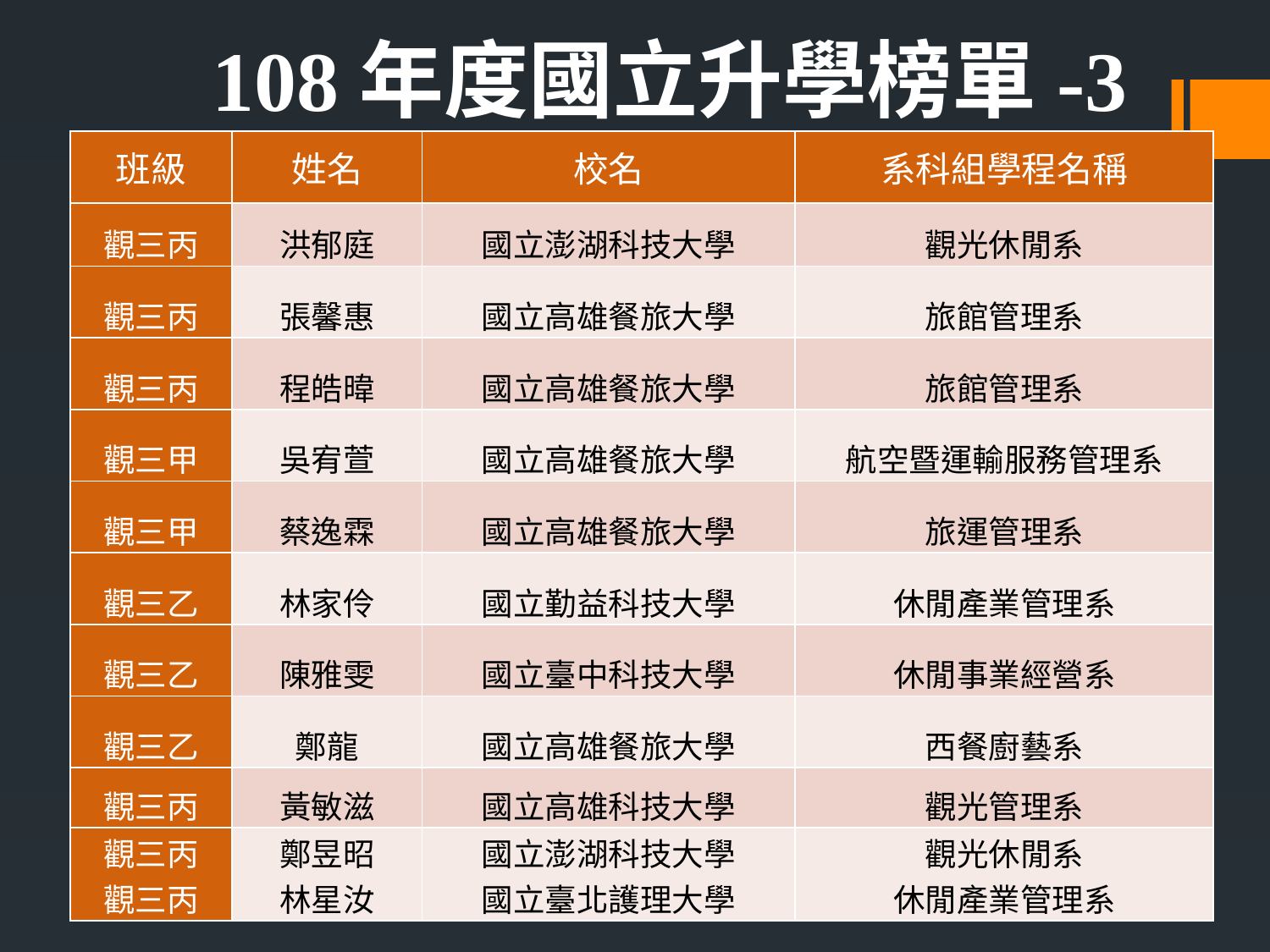

108年度國立升學榜單-3
| 班級 | 姓名 | 校名 | 系科組學程名稱 |
| --- | --- | --- | --- |
| 觀三丙 | 洪郁庭 | 國立澎湖科技大學 | 觀光休閒系 |
| 觀三丙 | 張馨惠 | 國立高雄餐旅大學 | 旅館管理系 |
| 觀三丙 | 程皓暐 | 國立高雄餐旅大學 | 旅館管理系 |
| 觀三甲 | 吳宥萱 | 國立高雄餐旅大學 | 航空暨運輸服務管理系 |
| 觀三甲 | 蔡逸霖 | 國立高雄餐旅大學 | 旅運管理系 |
| 觀三乙 | 林家伶 | 國立勤益科技大學 | 休閒產業管理系 |
| 觀三乙 | 陳雅雯 | 國立臺中科技大學 | 休閒事業經營系 |
| 觀三乙 | 鄭龍 | 國立高雄餐旅大學 | 西餐廚藝系 |
| 觀三丙 | 黃敏滋 | 國立高雄科技大學 | 觀光管理系 |
| 觀三丙 觀三丙 | 鄭昱昭 林星汝 | 國立澎湖科技大學 國立臺北護理大學 | 觀光休閒系 休閒產業管理系 |